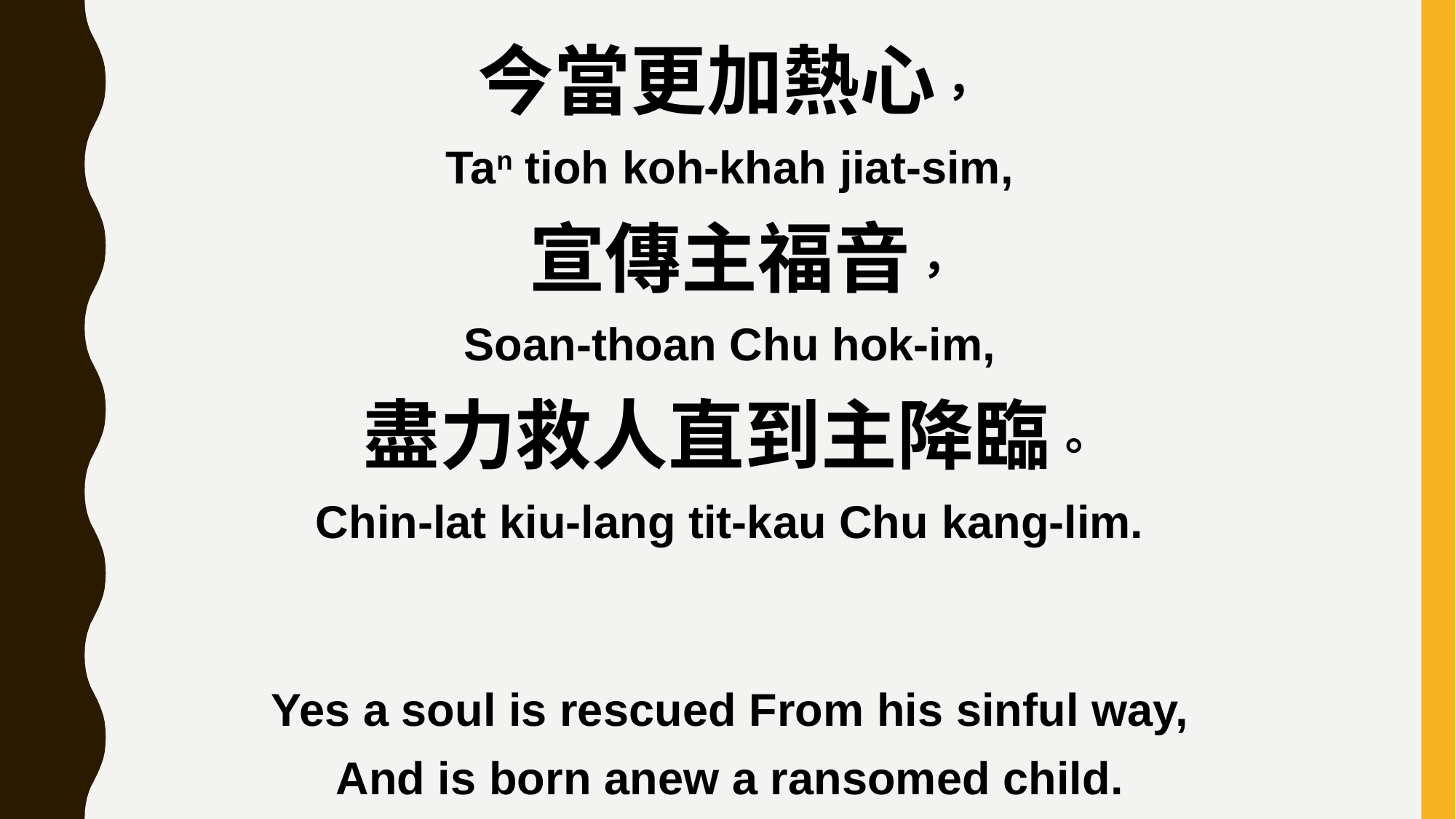

今當更加熱心，
Tan tioh koh-khah jiat-sim,
 宣傳主福音，
Soan-thoan Chu hok-im,
盡力救人直到主降臨。
Chin-lat kiu-lang tit-kau Chu kang-lim.

Yes a soul is rescued From his sinful way,
And is born anew a ransomed child.